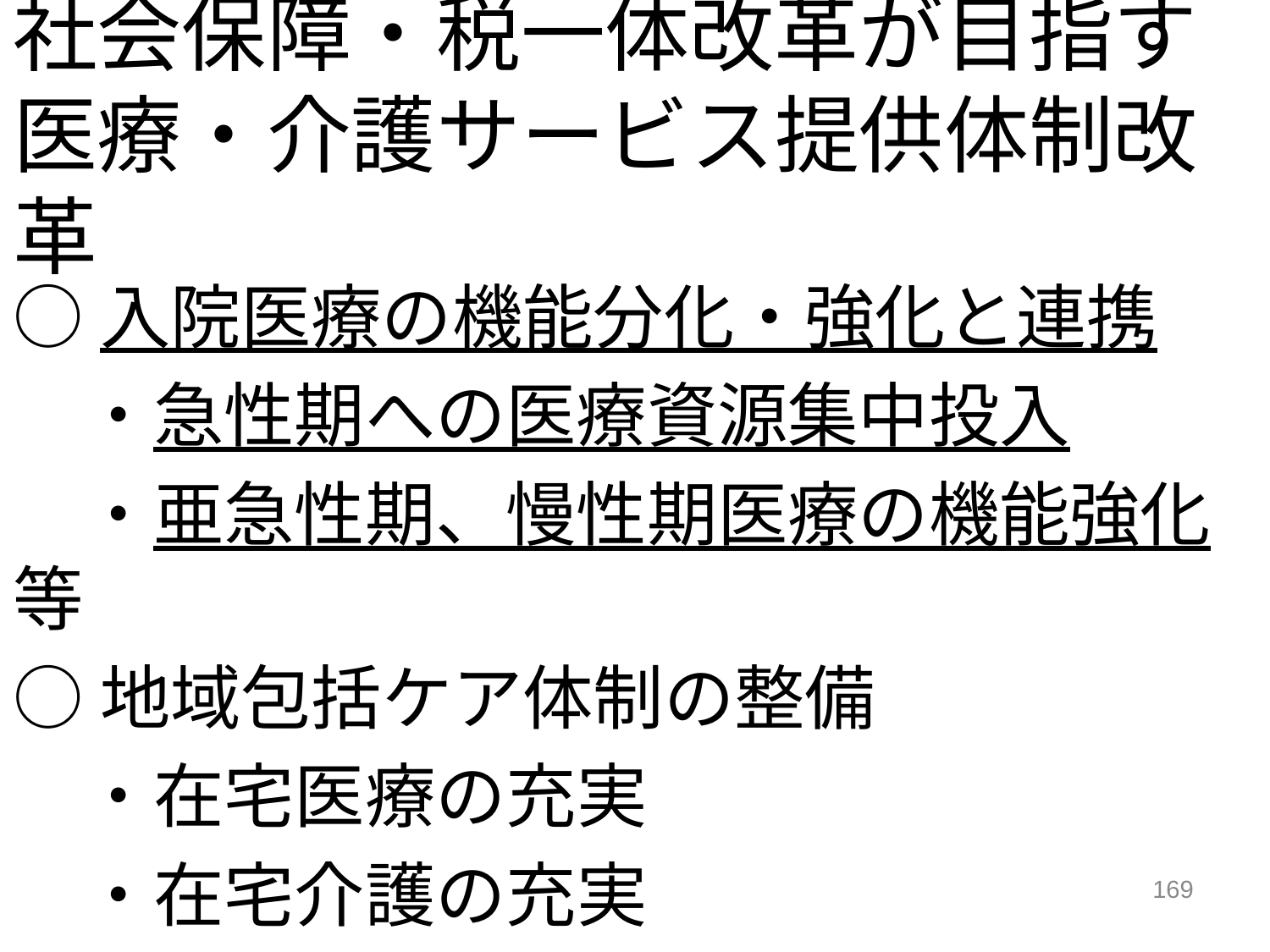

# 社会保障・税一体改革が目指す 医療・介護サービス提供体制改革
○入院医療の機能分化・強化と連携
　・急性期への医療資源集中投入
　・亜急性期、慢性期医療の機能強化 等
○地域包括ケア体制の整備
　・在宅医療の充実
　・在宅介護の充実
169